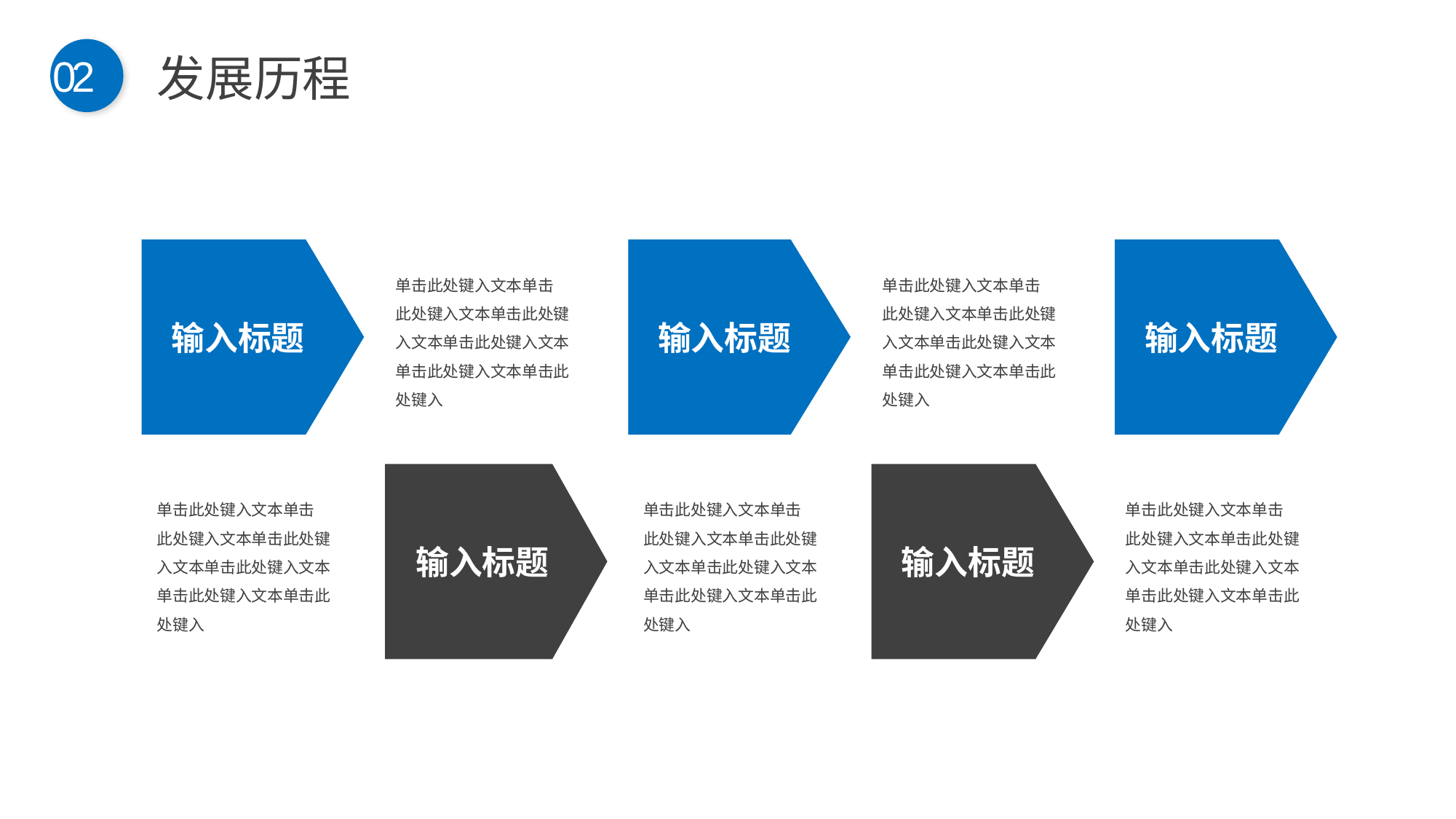

发展历程
02
输入标题
单击此处键入文本单击
此处键入文本单击此处键入文本单击此处键入文本单击此处键入文本单击此处键入
输入标题
单击此处键入文本单击
此处键入文本单击此处键入文本单击此处键入文本单击此处键入文本单击此处键入
输入标题
单击此处键入文本单击
此处键入文本单击此处键入文本单击此处键入文本单击此处键入文本单击此处键入
单击此处键入文本单击
此处键入文本单击此处键入文本单击此处键入文本单击此处键入文本单击此处键入
输入标题
单击此处键入文本单击
此处键入文本单击此处键入文本单击此处键入文本单击此处键入文本单击此处键入
输入标题